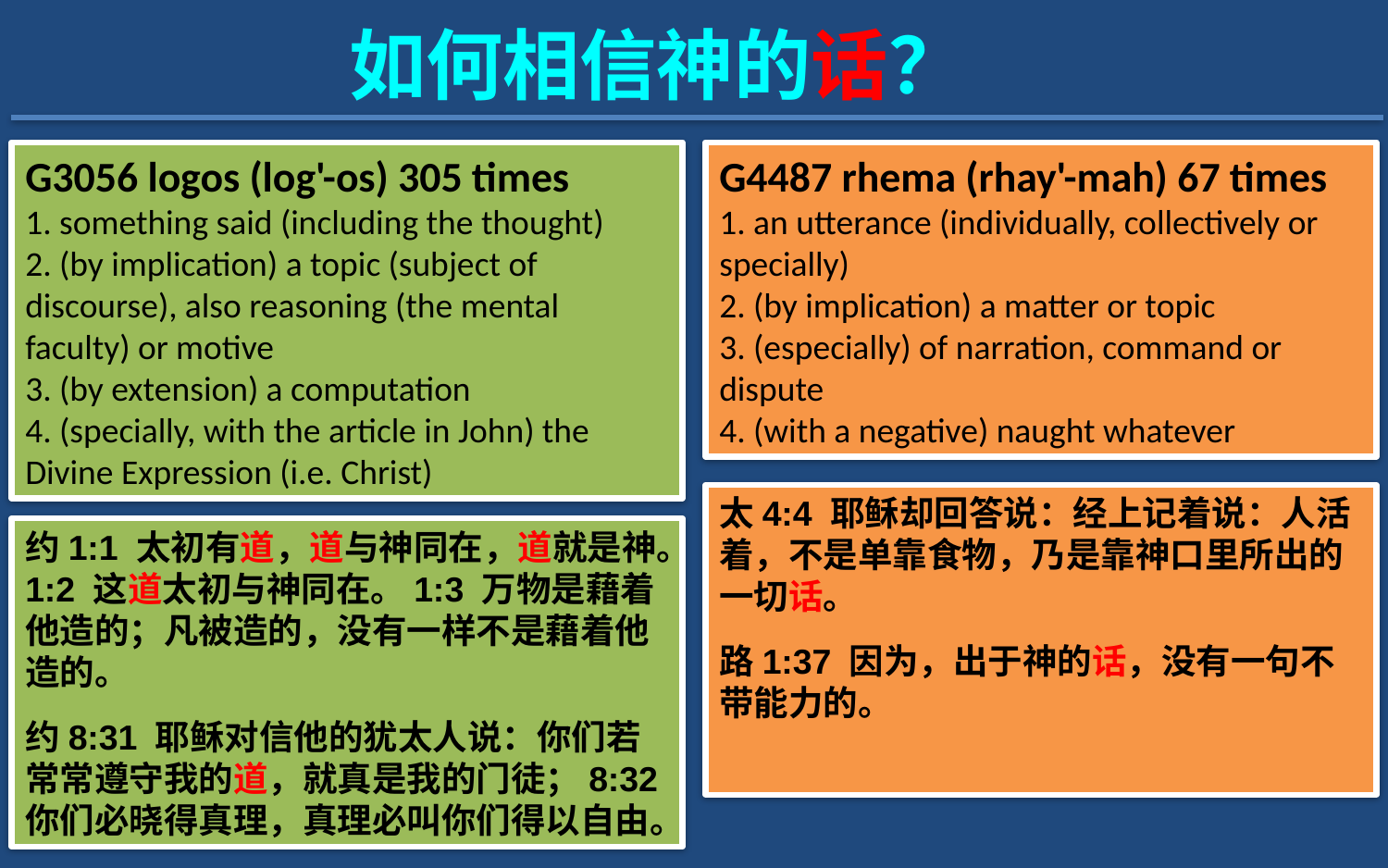

如何相信神的话？
G4487 rhema (rhay'-mah) 67 times
1. an utterance (individually, collectively or specially)
2. (by implication) a matter or topic
3. (especially) of narration, command or dispute
4. (with a negative) naught whatever
G3056 logos (log'-os) 305 times
1. something said (including the thought)
2. (by implication) a topic (subject of discourse), also reasoning (the mental faculty) or motive
3. (by extension) a computation
4. (specially, with the article in John) the Divine Expression (i.e. Christ)
太4:4 耶稣却回答说：经上记着说：人活着，不是单靠食物，乃是靠神口里所出的一切话。
路1:37 因为，出于神的话，没有一句不带能力的。

约1:1 太初有道，道与神同在，道就是神。1:2 这道太初与神同在。1:3 万物是藉着他造的；凡被造的，没有一样不是藉着他造的。
约8:31 耶稣对信他的犹太人说：你们若常常遵守我的道，就真是我的门徒；8:32 你们必晓得真理，真理必叫你们得以自由。